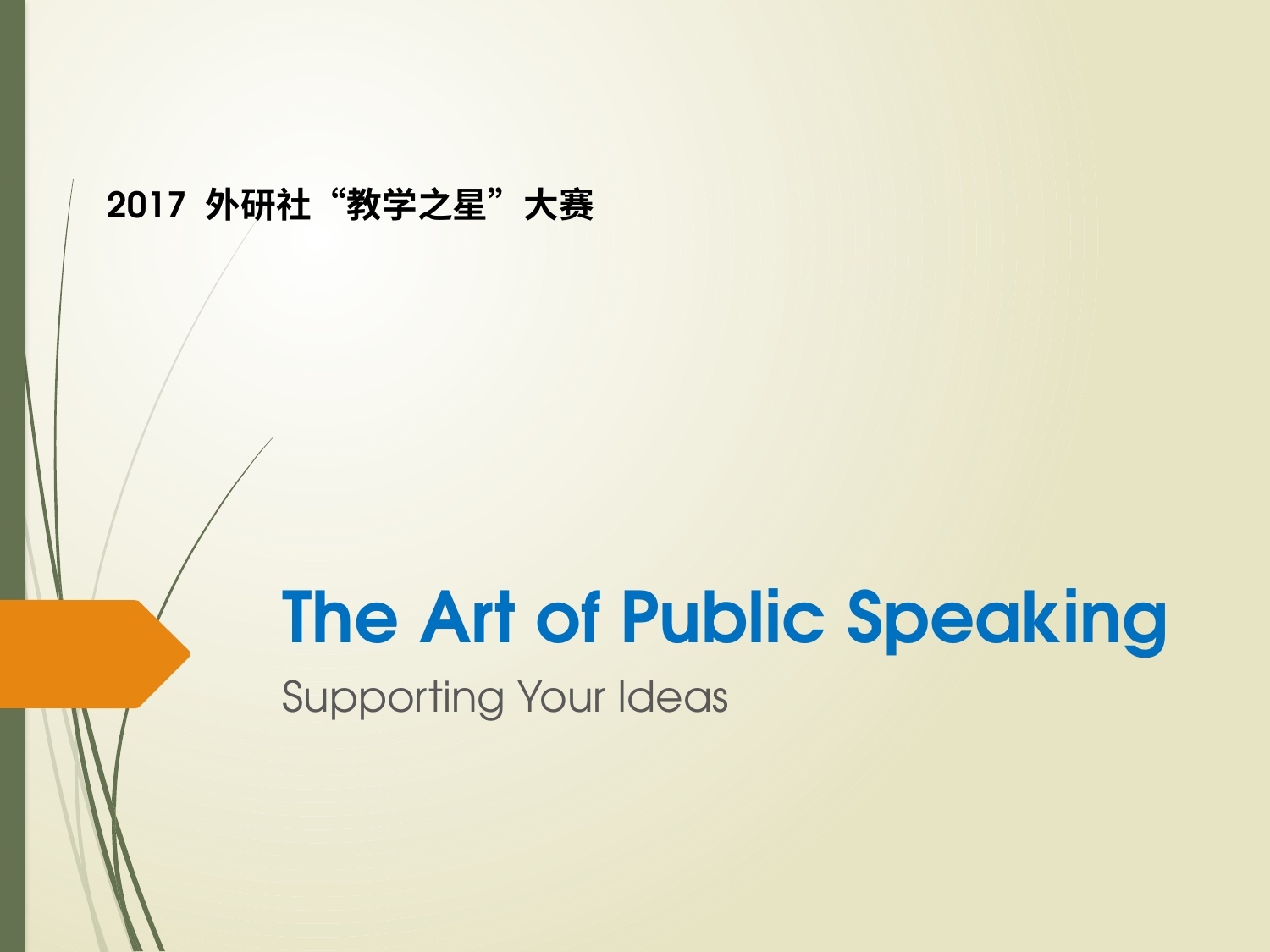

2017 外研社“教学之星”大赛
# The Art of Public Speaking
Supporting Your Ideas